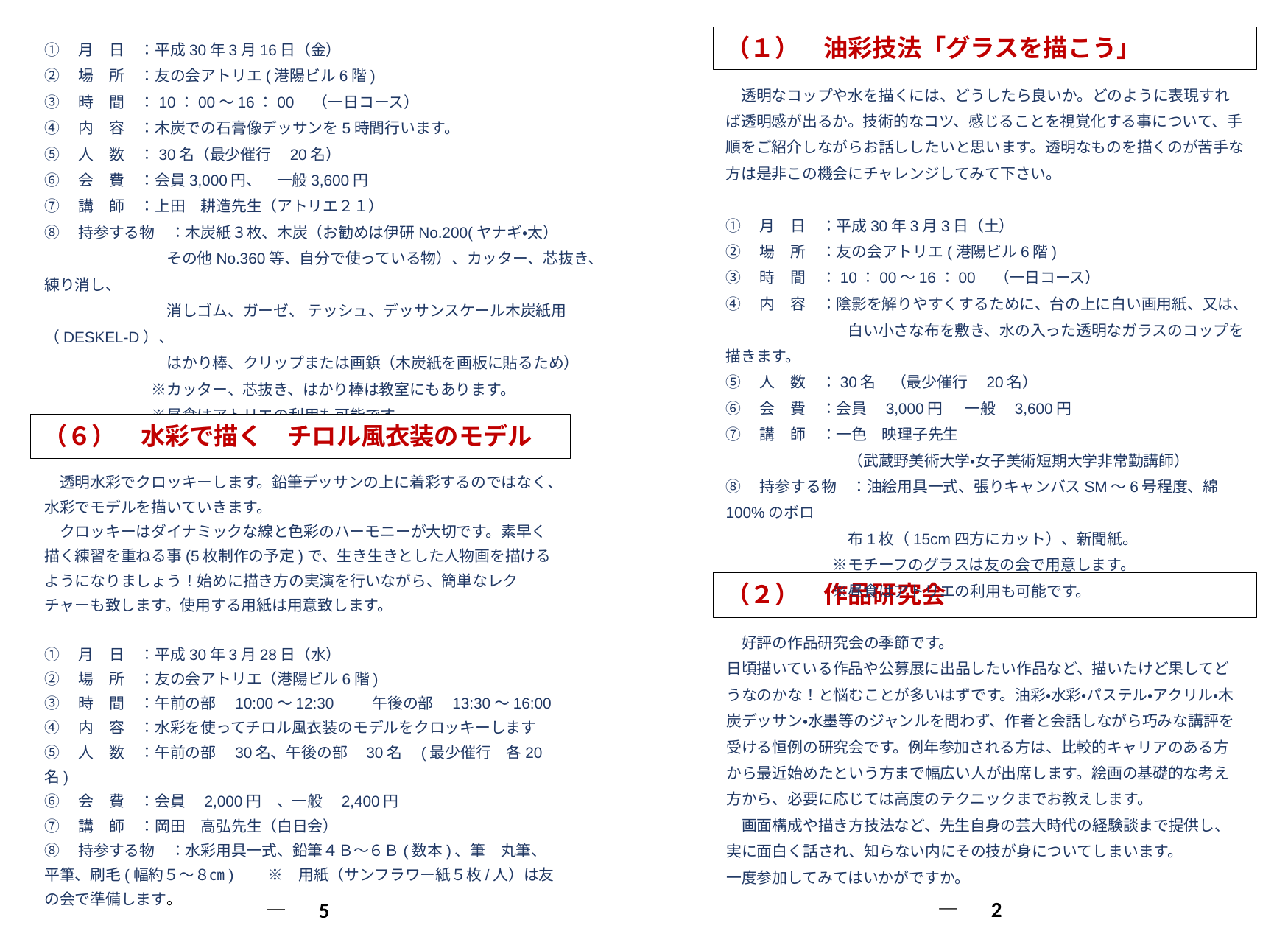

２表
①　月　日　：平成30年3月16日（金）
②　場　所　：友の会アトリエ(港陽ビル6階)
③　時　間　：10：00～16：00　（一日コース）
④　内　容　：木炭での石膏像デッサンを5時間行います。
⑤　人　数　：30名（最少催行　20名）
⑥　会　費　：会員3,000円、　一般3,600円
⑦　講　師　：上田　耕造先生（アトリエ２１）
⑧　持参する物　：木炭紙３枚、木炭（お勧めは伊研No.200(ヤナギ・太）
　　　　　　　　その他No.360等、自分で使っている物）、カッター、芯抜き、練り消し、
　　　　　　　　消しゴム、ガーゼ、 テッシュ、デッサンスケール木炭紙用（DESKEL-D）、
　　　　　　　　はかり棒、クリップまたは画鋲（木炭紙を画板に貼るため）
　　　　　　　※カッター、芯抜き、はかり棒は教室にもあります。
　　　　　　　※昼食はアトリエの利用も可能です。
（１）　油彩技法「グラスを描こう」
　透明なコップや水を描くには、どうしたら良いか。どのように表現すれば透明感が出るか。技術的なコツ、感じることを視覚化する事について、手順をご紹介しながらお話ししたいと思います。透明なものを描くのが苦手な方は是非この機会にチャレンジしてみて下さい。

①　月　日　：平成30年3月3日（土）
②　場　所　：友の会アトリエ(港陽ビル6階)
③　時　間　：10：00～16：00　（一日コース）
④　内　容　：陰影を解りやすくするために、台の上に白い画用紙、又は、
　　　　　　　　白い小さな布を敷き、水の入った透明なガラスのコップを描きます。
⑤　人　数　：30名　（最少催行　20名）
⑥　会　費　：会員　3,000円  　一般　3,600円
⑦　講　師　：一色　映理子先生
　　　　　　　　（武蔵野美術大学・女子美術短期大学非常勤講師）
⑧　持参する物　：油絵用具一式、張りキャンバスSM〜6号程度、綿100%のボロ
　　　　　　　　布1枚（15cm四方にカット）、新聞紙。
　　　　　　　※モチーフのグラスは友の会で用意します。
　　　　　　　※昼食はアトリエの利用も可能です。
（６）　水彩で描く　チロル風衣装のモデル

　透明水彩でクロッキーします。鉛筆デッサンの上に着彩するのではなく、水彩でモデルを描いていきます。
　クロッキーはダイナミックな線と色彩のハーモニーが大切です。素早く描く練習を重ねる事(5枚制作の予定)で、生き生きとした人物画を描けるようになりましょう！始めに描き方の実演を行いながら、簡単なレクチャーも致します。使用する用紙は用意致します。

①　月　日　：平成30年3月28日（水）
②　場　所　：友の会アトリエ（港陽ビル6階)
③　時　間　：午前の部　10:00～12:30 　　午後の部　13:30～16:00
④　内　容　：水彩を使ってチロル風衣装のモデルをクロッキーします
⑤　人　数　：午前の部　30名、午後の部　30名　(最少催行　各20名)
⑥　会　費　：会員　2,000円　、一般　2,400円
⑦　講　師　：岡田　高弘先生（白日会）
⑧　持参する物　：水彩用具一式、鉛筆４Ｂ～６Ｂ(数本)、筆　丸筆、平筆、刷毛(幅約５～８㎝)　　※　用紙（サンフラワー紙５枚/人）は友の会で準備します。
（２）　作品研究会
　好評の作品研究会の季節です。
日頃描いている作品や公募展に出品したい作品など、描いたけど果してどうなのかな！と悩むことが多いはずです。油彩・水彩・パステル・アクリル・木炭デッサン・水墨等のジャンルを問わず、作者と会話しながら巧みな講評を受ける恒例の研究会です。例年参加される方は、比較的キャリアのある方から最近始めたという方まで幅広い人が出席します。絵画の基礎的な考え方から、必要に応じては高度のテクニックまでお教えします。
　画面構成や描き方技法など、先生自身の芸大時代の経験談まで提供し、実に面白く話され、知らない内にその技が身についてしまいます。
一度参加してみてはいかがですか。
―　2　―
―　5　―